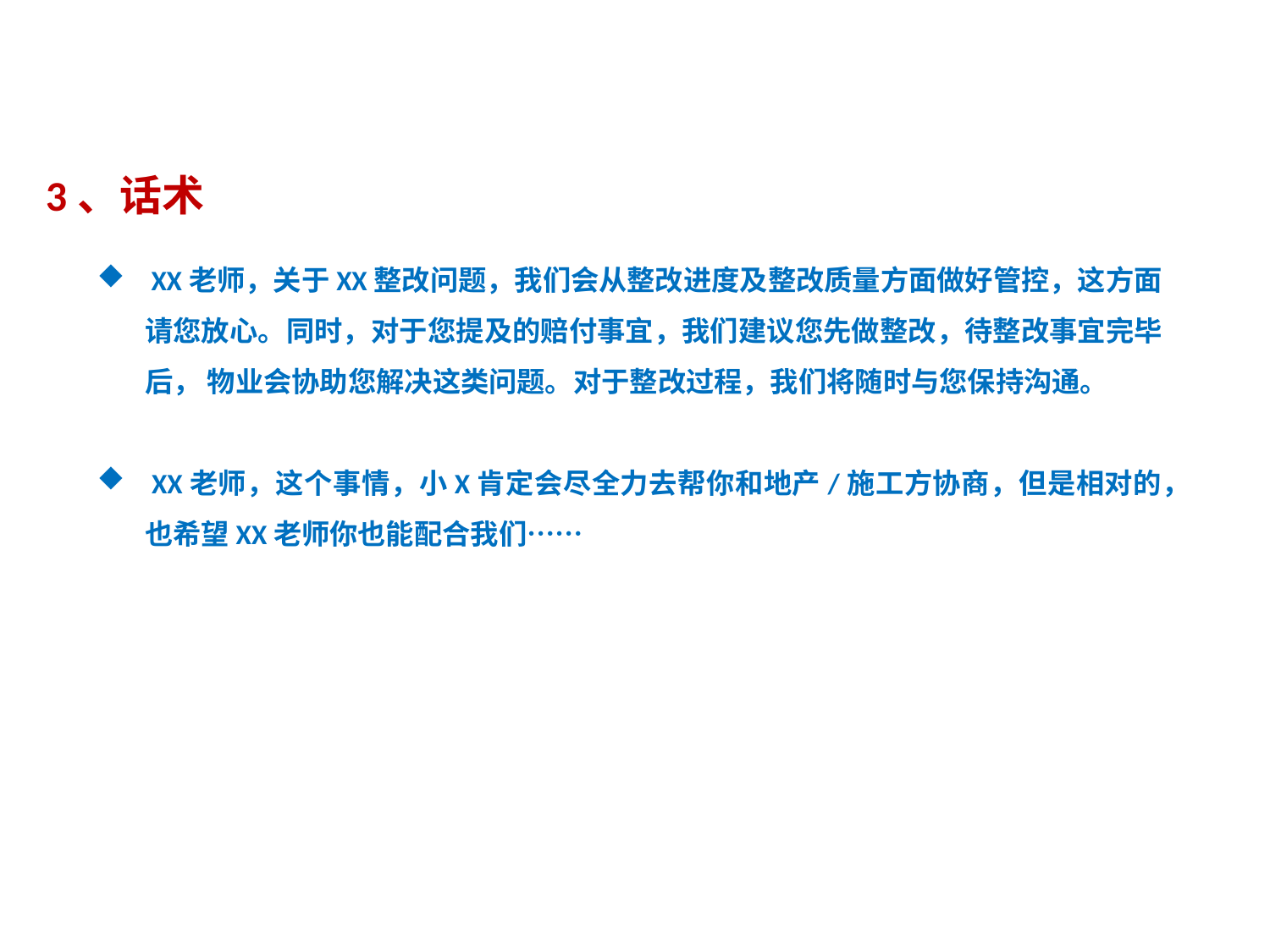

3、话术
 XX老师，关于XX整改问题，我们会从整改进度及整改质量方面做好管控，这方面请您放心。同时，对于您提及的赔付事宜，我们建议您先做整改，待整改事宜完毕后， 物业会协助您解决这类问题。对于整改过程，我们将随时与您保持沟通。

 XX老师，这个事情，小X肯定会尽全力去帮你和地产/施工方协商，但是相对的，也希望XX老师你也能配合我们……